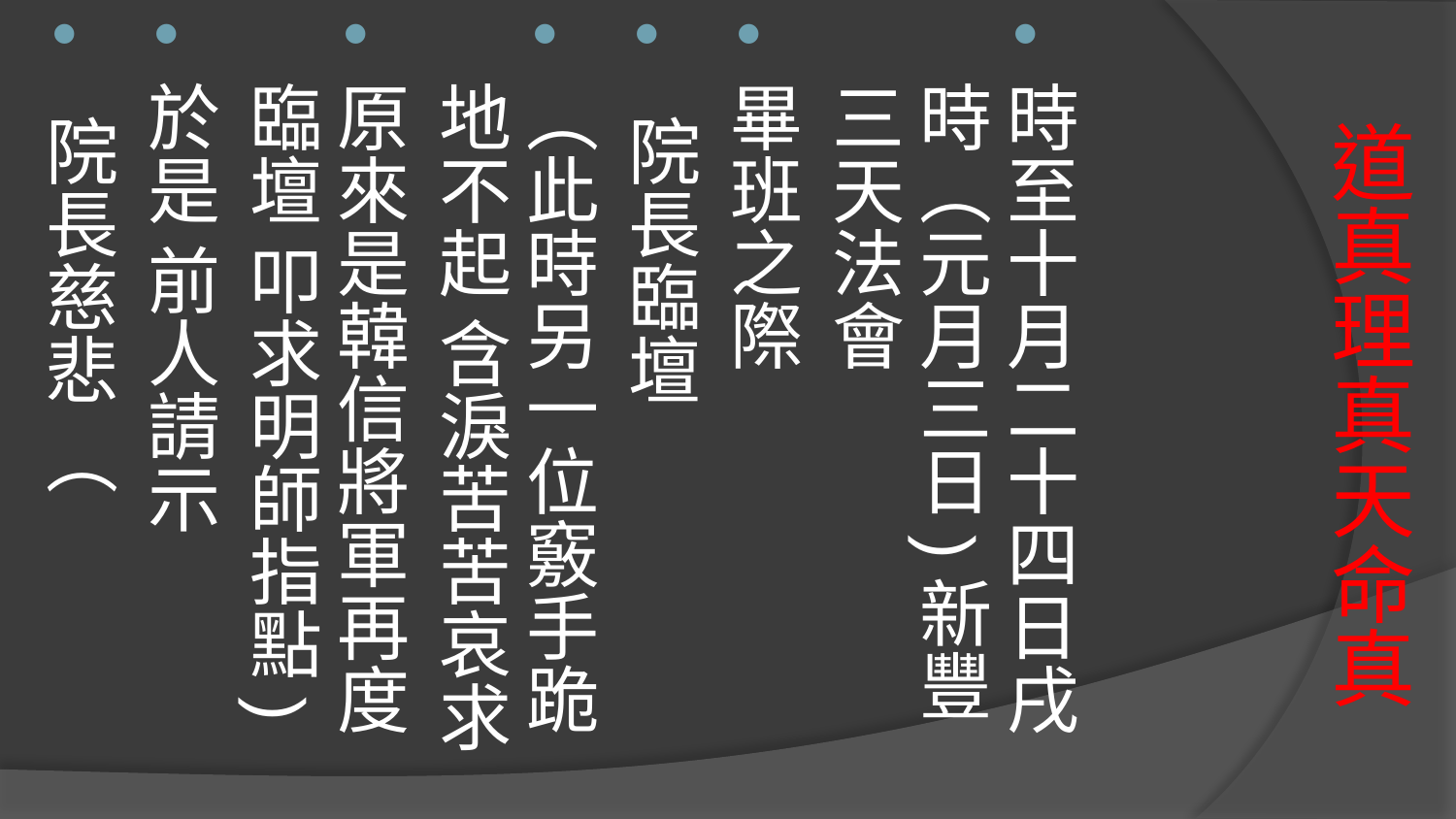

時至十月二十四日戌時（元月三日)新豐三天法會
畢班之際
 院長臨壇
（此時另一位竅手跪地不起 含淚苦苦哀求
原來是韓信將軍再度臨壇 叩求明師指點)
於是 前人請示
 院長慈悲 （
# 道真理真天命真